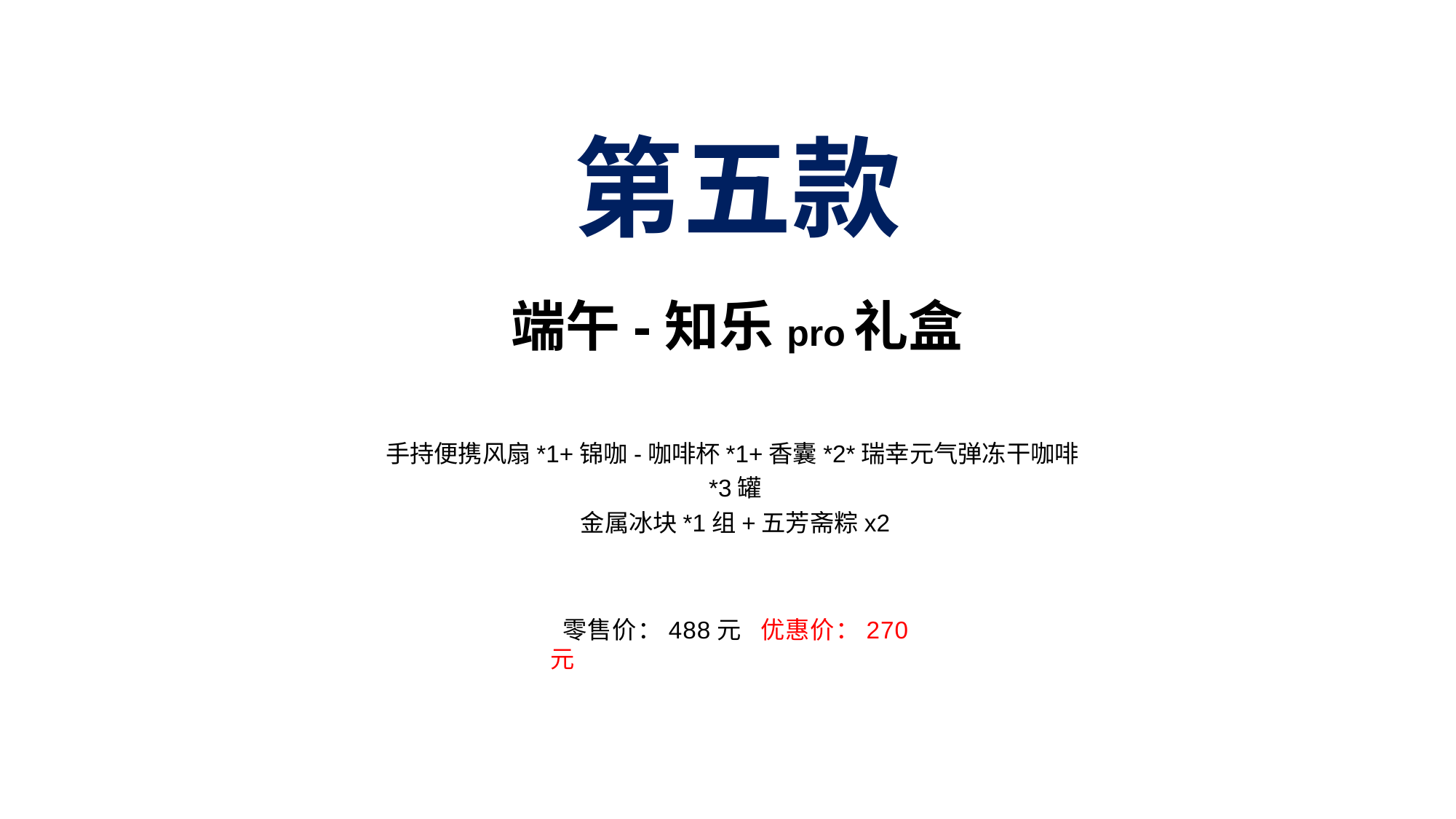

第五款
端午-知乐pro礼盒
手持便携风扇*1+锦咖-咖啡杯*1+香囊*2*瑞幸元气弹冻干咖啡*3罐
金属冰块*1组+五芳斋粽x2
 零售价：488元   优惠价：270元